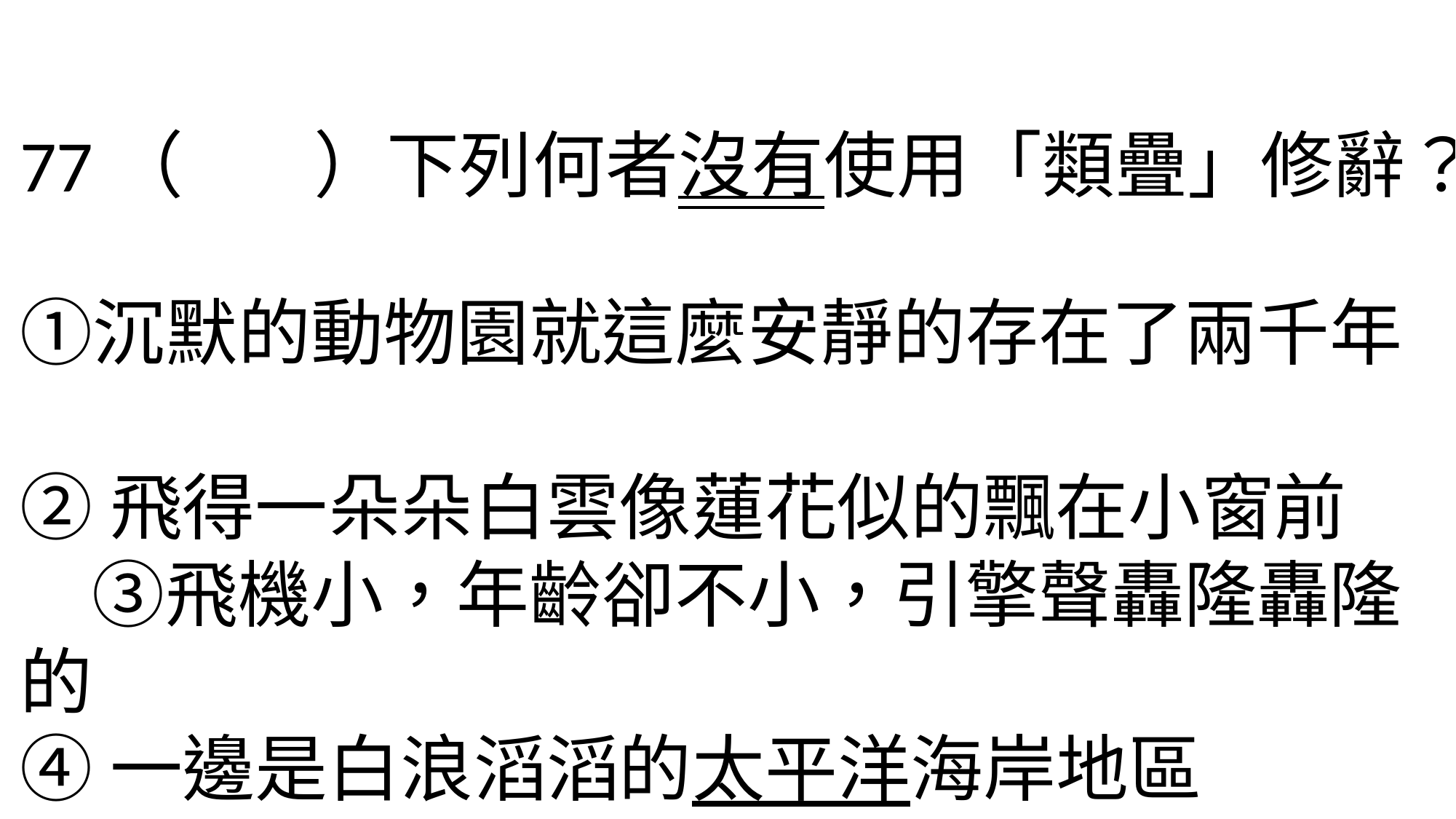

77（        ）下列何者沒有使用「類疊」修辭？　
①沉默的動物園就這麼安靜的存在了兩千年
②飛得一朵朵白雲像蓮花似的飄在小窗前　③飛機小，年齡卻不小，引擎聲轟隆轟隆的
④一邊是白浪滔滔的太平洋海岸地區